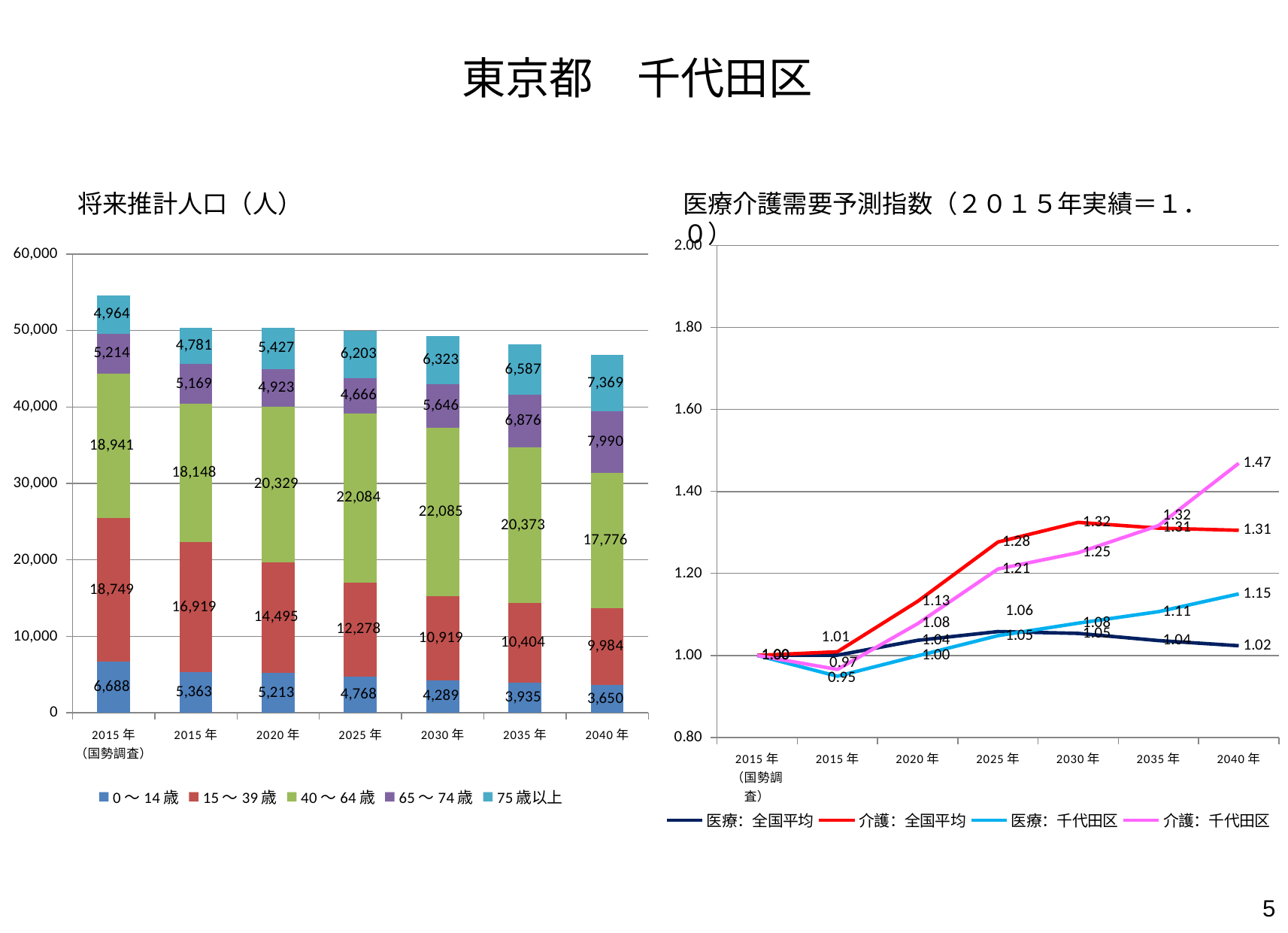

# 東京都　千代田区
医療介護需要予測指数（２０１５年実績＝１．０）
将来推計人口（人）

### Chart

| Category | 医療：全国平均 | 介護：全国平均 | 医療：千代田区 | 介護：千代田区 |
|---|---|---|---|---|
| 2015年
（国勢調査） | 1.0 | 1.0 | 1.0 | 1.0 |
| 2015年 | 1.0006074720392848 | 1.0089050361776748 | 0.9492405169791539 | 0.9657858628602791 |
| 2020年 | 1.0368168846692272 | 1.1320467941536208 | 0.9989936121879713 | 1.0775247875213274 |
| 2025年 | 1.0581331216521488 | 1.2765544333111372 | 1.048123782464906 | 1.2107726786431592 |
| 2030年 | 1.0536675723517073 | 1.3245394120809264 | 1.078736093403144 | 1.250510266985368 |
| 2035年 | 1.0361428747104418 | 1.3106139647888135 | 1.1066981419039175 | 1.316662424384637 |
| 2040年 | 1.0236067591232592 | 1.3053202779930246 | 1.149995469636859 | 1.4687430648631665 |

### Chart

| Category | 0～14歳 | 15～39歳 | 40～64歳 | 65～74歳 | 75歳以上 |
|---|---|---|---|---|---|
| 2015年
（国勢調査） | 6688.0 | 18749.0 | 18941.0 | 5214.0 | 4964.0 |
| 2015年 | 5363.0 | 16919.0 | 18148.0 | 5169.0 | 4781.0 |
| 2020年 | 5213.0 | 14495.0 | 20329.0 | 4923.0 | 5427.0 |
| 2025年 | 4768.0 | 12278.0 | 22084.0 | 4666.0 | 6203.0 |
| 2030年 | 4289.0 | 10919.0 | 22085.0 | 5646.0 | 6323.0 |
| 2035年 | 3935.0 | 10404.0 | 20373.0 | 6876.0 | 6587.0 |
| 2040年 | 3650.0 | 9984.0 | 17776.0 | 7990.0 | 7369.0 |
5